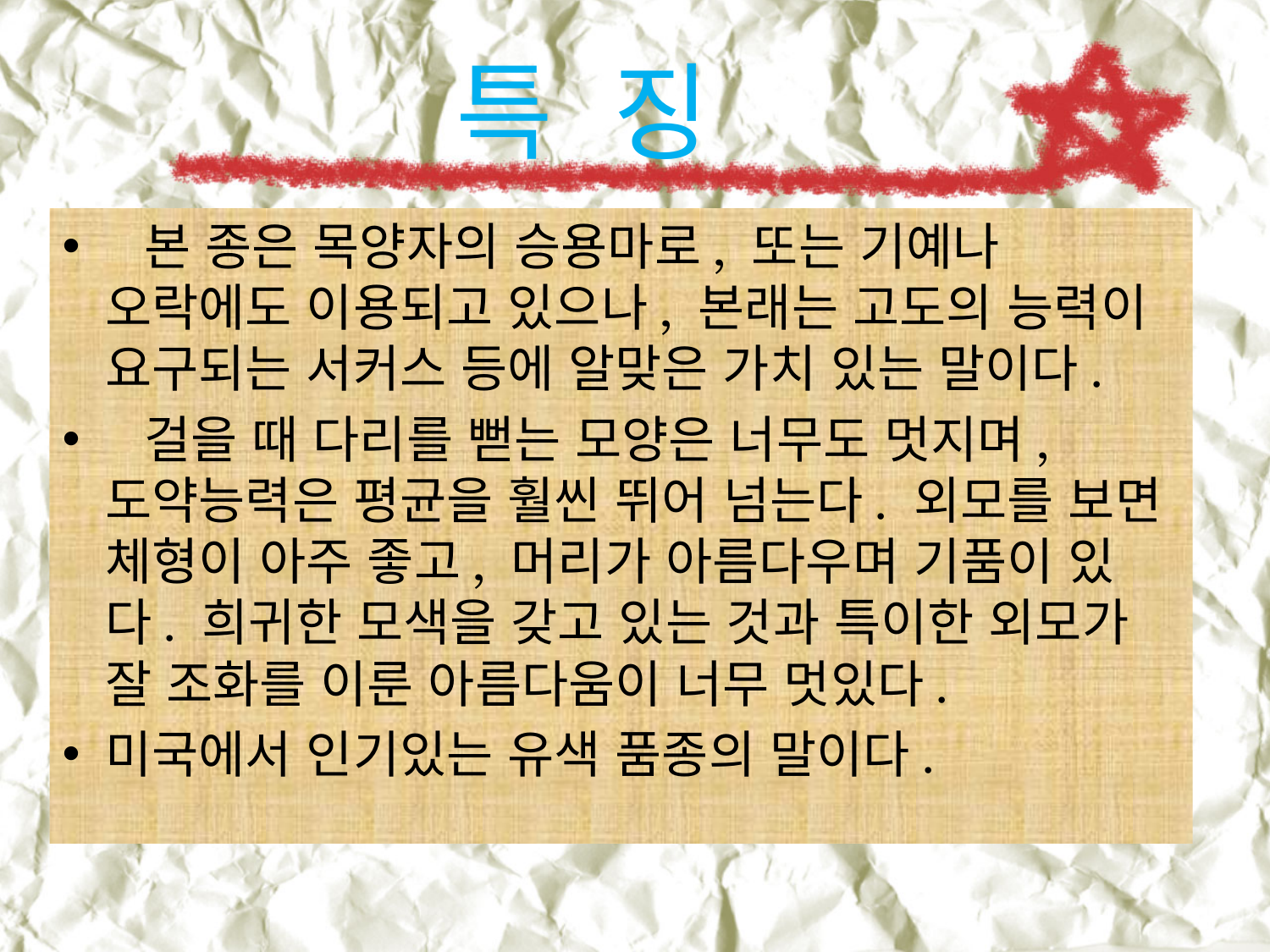

# 특  징
  본 종은 목양자의 승용마로, 또는 기예나 오락에도 이용되고 있으나, 본래는 고도의 능력이 요구되는 서커스 등에 알맞은 가치 있는 말이다.
  걸을 때 다리를 뻗는 모양은 너무도 멋지며, 도약능력은 평균을 훨씬 뛰어 넘는다. 외모를 보면 체형이 아주 좋고, 머리가 아름다우며 기품이 있다. 희귀한 모색을 갖고 있는 것과 특이한 외모가 잘 조화를 이룬 아름다움이 너무 멋있다.
미국에서 인기있는 유색 품종의 말이다.